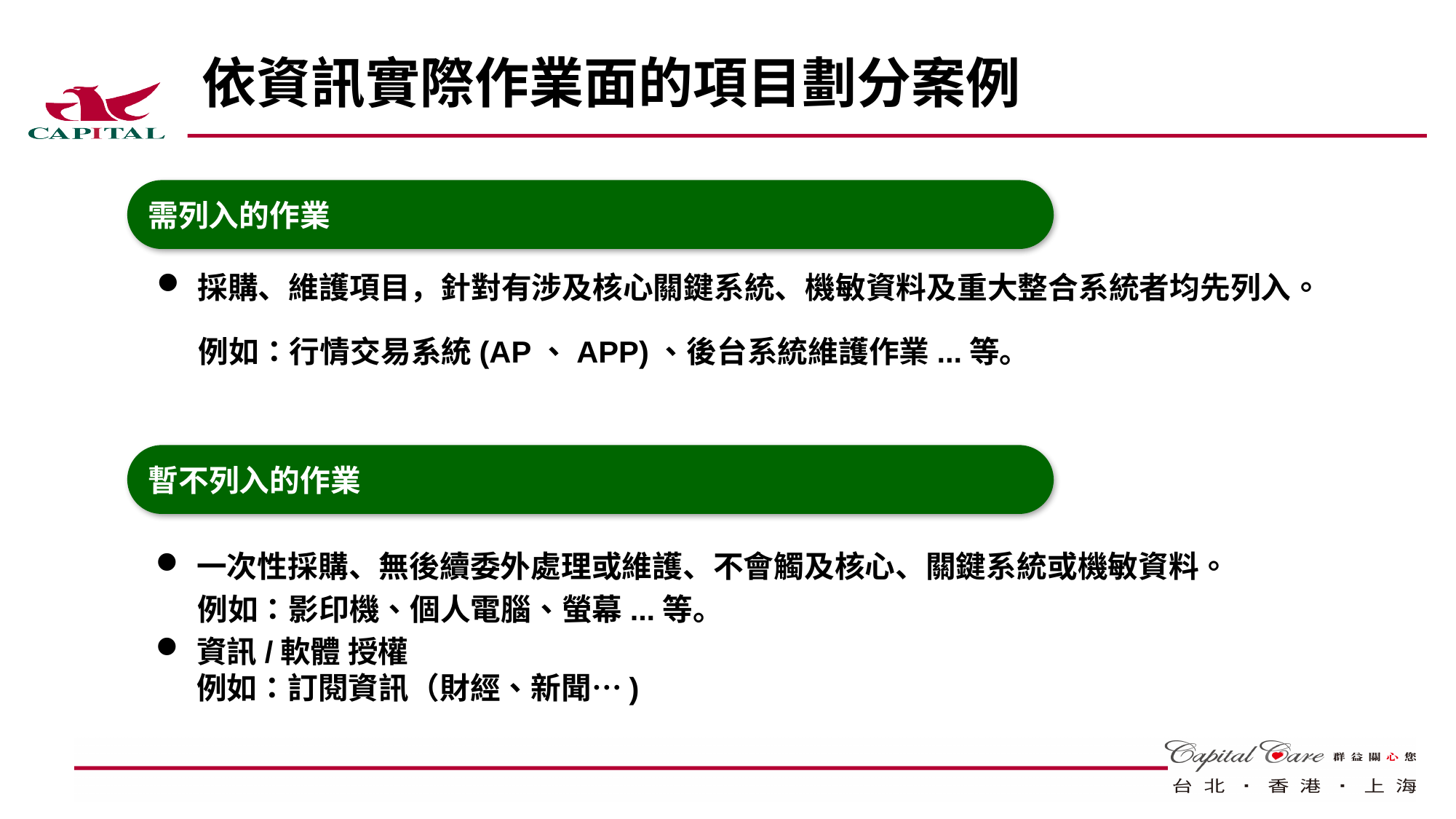

# 依資訊實際作業面的項目劃分案例
需列入的作業
採購、維護項目，針對有涉及核心關鍵系統、機敏資料及重大整合系統者均先列入。

     例如：行情交易系統(AP、APP)、後台系統維護作業...等。
暫不列入的作業
一次性採購、無後續委外處理或維護、不會觸及核心、關鍵系統或機敏資料。
     例如：影印機、個人電腦、螢幕...等。
資訊/軟體 授權
例如：訂閱資訊（財經、新聞…)